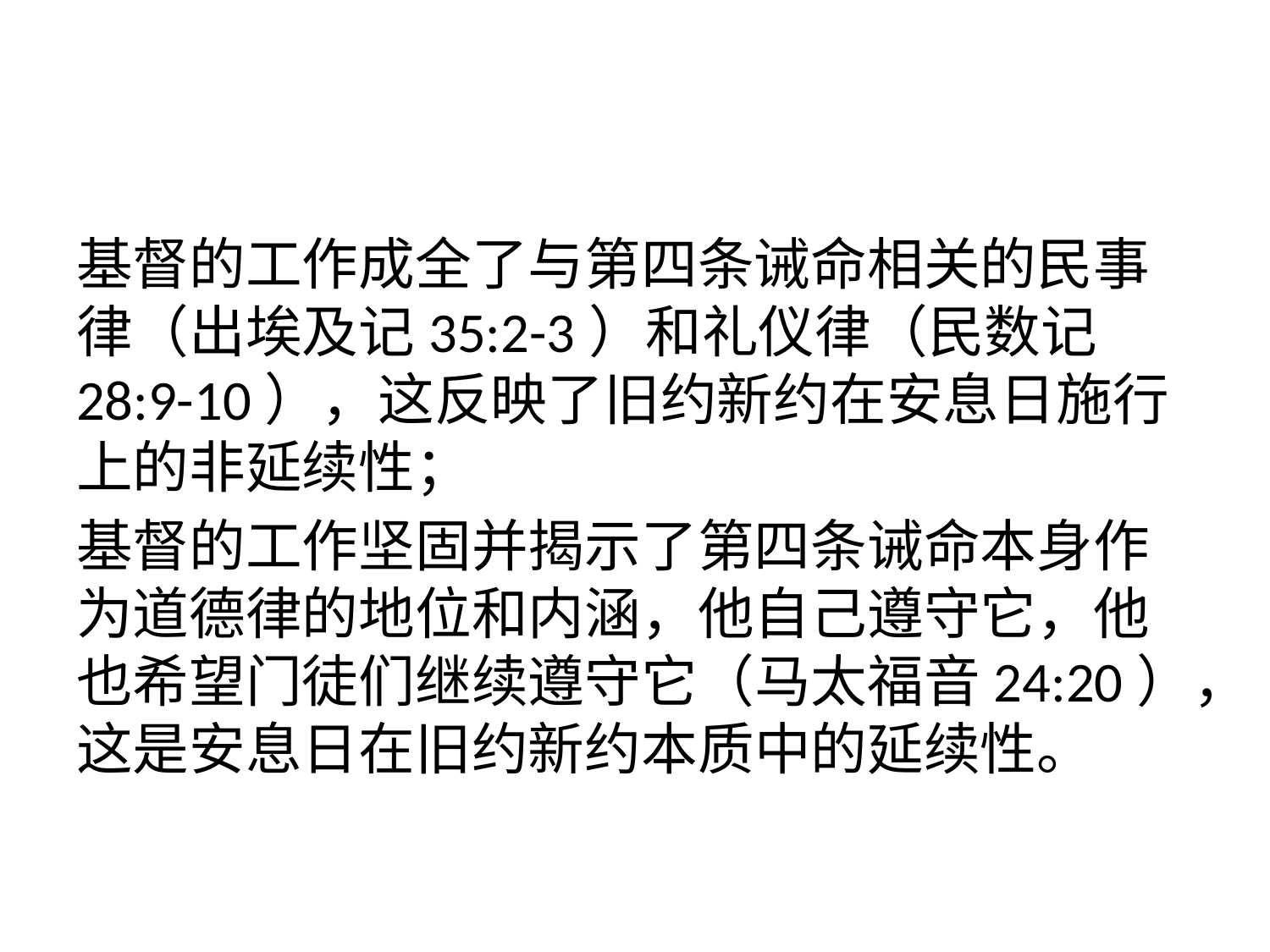

#
基督的工作成全了与第四条诫命相关的民事律（出埃及记35:2-3）和礼仪律（民数记28:9-10），这反映了旧约新约在安息日施行上的非延续性；
基督的工作坚固并揭示了第四条诫命本身作为道德律的地位和内涵，他自己遵守它，他也希望门徒们继续遵守它（马太福音24:20），这是安息日在旧约新约本质中的延续性。